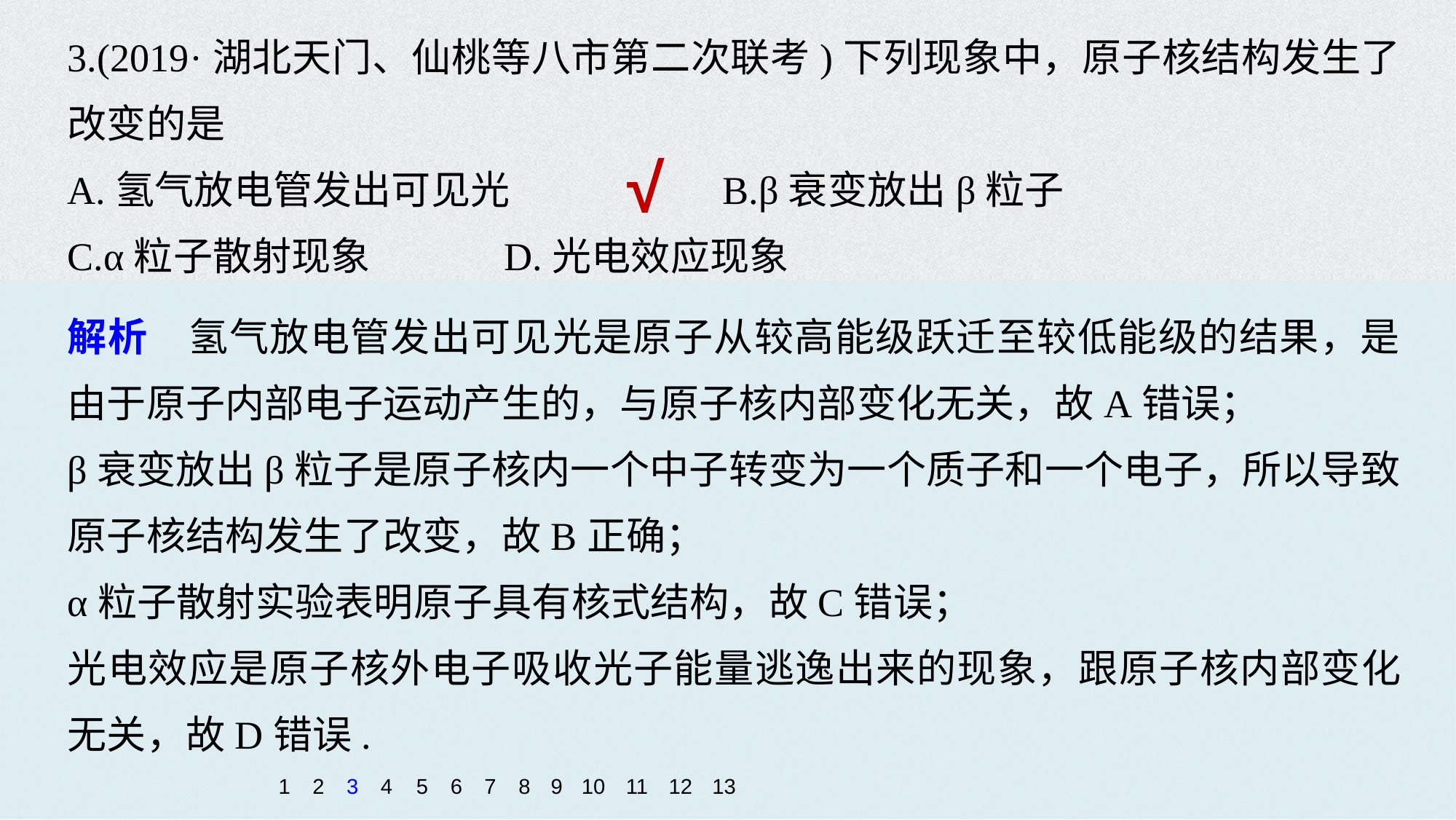

3.(2019·湖北天门、仙桃等八市第二次联考)下列现象中，原子核结构发生了改变的是
A.氢气放电管发出可见光		B.β衰变放出β粒子
C.α粒子散射现象		D.光电效应现象
√
解析　氢气放电管发出可见光是原子从较高能级跃迁至较低能级的结果，是由于原子内部电子运动产生的，与原子核内部变化无关，故A错误；
β衰变放出β粒子是原子核内一个中子转变为一个质子和一个电子，所以导致原子核结构发生了改变，故B正确；
α粒子散射实验表明原子具有核式结构，故C错误；
光电效应是原子核外电子吸收光子能量逃逸出来的现象，跟原子核内部变化无关，故D错误.
1
2
3
4
5
6
7
8
9
10
11
12
13